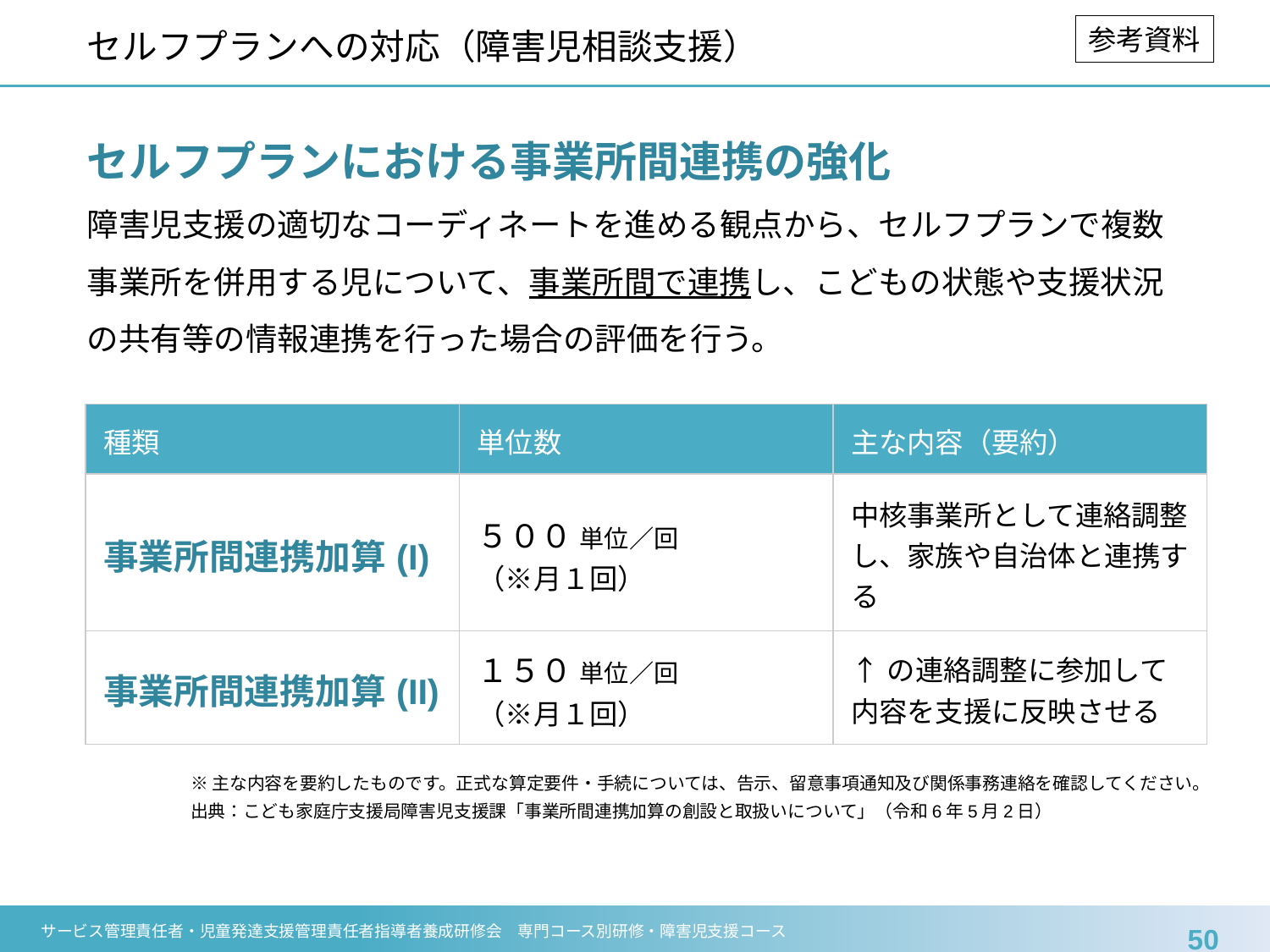

セルフプランへの対応（障害児相談支援）
参考資料
セルフプランにおける事業所間連携の強化
障害児支援の適切なコーディネートを進める観点から、セルフプランで複数事業所を併用する児について、事業所間で連携し、こどもの状態や支援状況の共有等の情報連携を行った場合の評価を行う。

| 種類 | 単位数 | 主な内容（要約） |
| --- | --- | --- |
| 事業所間連携加算(I) | ５００ 単位／回 （※月１回） | 中核事業所として連絡調整し、家族や自治体と連携する |
| 事業所間連携加算(II) | １５０ 単位／回 （※月１回） | ↑の連絡調整に参加して内容を支援に反映させる |
※主な内容を要約したものです。正式な算定要件・手続については、告示、留意事項通知及び関係事務連絡を確認してください。
出典：こども家庭庁支援局障害児支援課「事業所間連携加算の創設と取扱いについて」（令和6年5月2日）